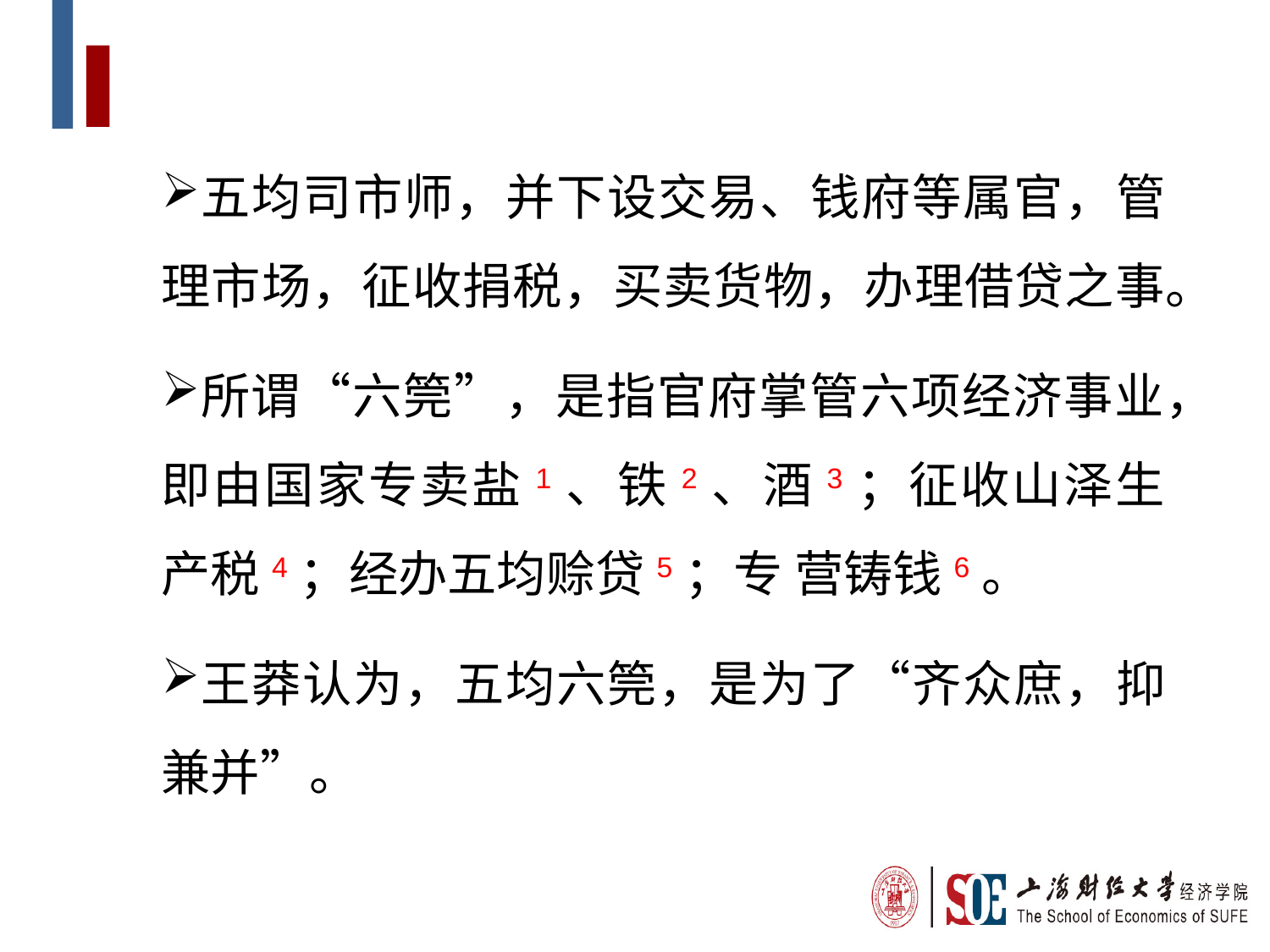

五均司市师，并下设交易、钱府等属官，管理市场，征收捐税，买卖货物，办理借贷之事。
所谓“六筦”，是指官府掌管六项经济事业，即由国家专卖盐1、铁2、酒3；征收山泽生产税4；经办五均赊贷5；专 营铸钱6。
王莽认为，五均六筦，是为了“齐众庶，抑兼并”。